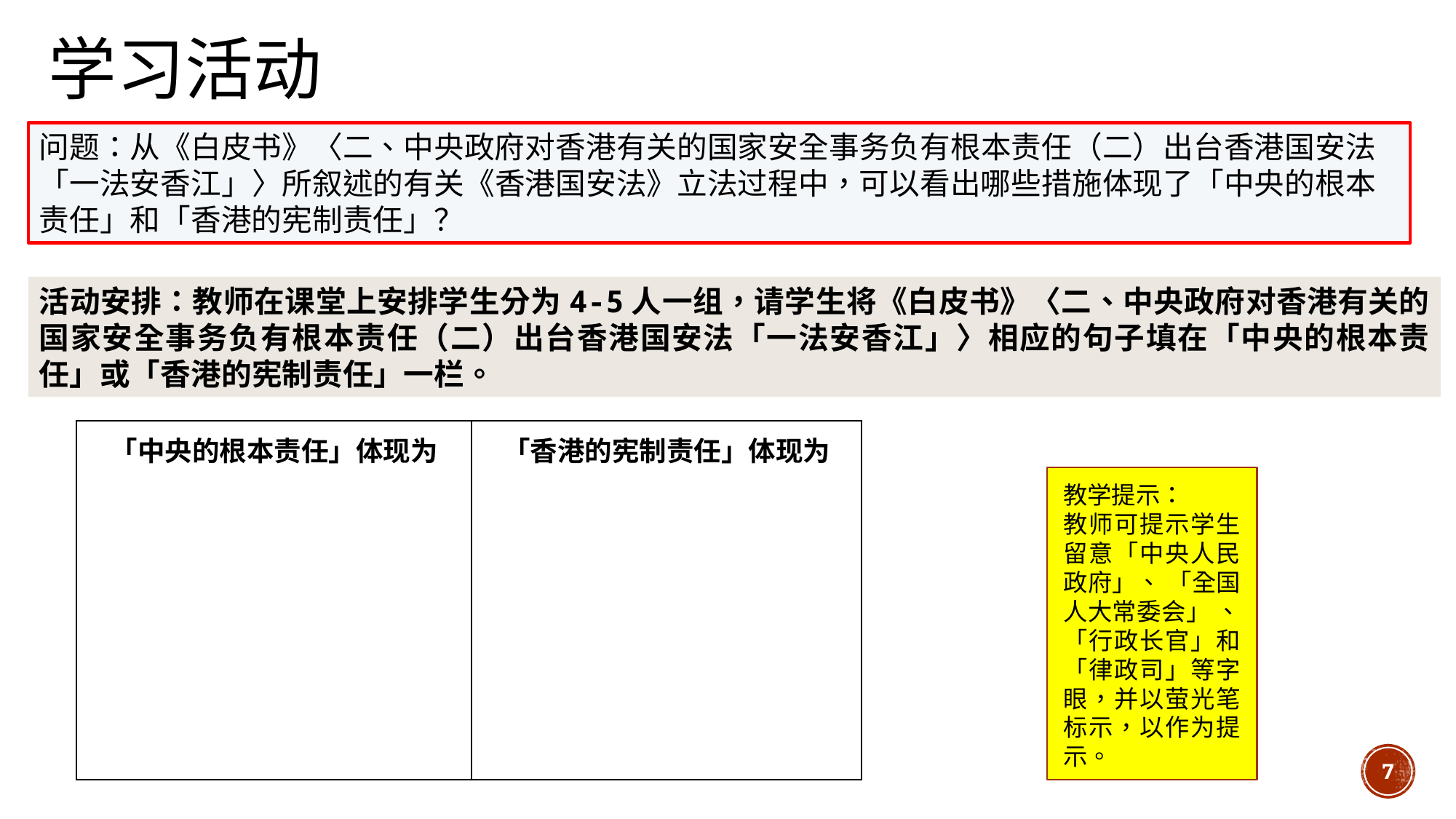

# 学习活动
问题：从《白皮书》〈二、中央政府对香港有关的国家安全事务负有根本责任（二）出台香港国安法「一法安香江」〉所叙述的有关《香港国安法》立法过程中，可以看出哪些措施体现了「中央的根本责任」和「香港的宪制责任」？
活动安排：教师在课堂上安排学生分为4-5人一组，请学生将《白皮书》〈二、中央政府对香港有关的国家安全事务负有根本责任（二）出台香港国安法「一法安香江」〉相应的句子填在「中央的根本责任」或「香港的宪制责任」一栏。
| 「中央的根本责任」体现为 | 「香港的宪制责任」体现为 |
| --- | --- |
|  |  |

教学提示：
教师可提示学生留意「中央人民政府」、 「全国人大常委会」 、「行政长官」和「律政司」等字眼，并以萤光笔标示，以作为提示。
7